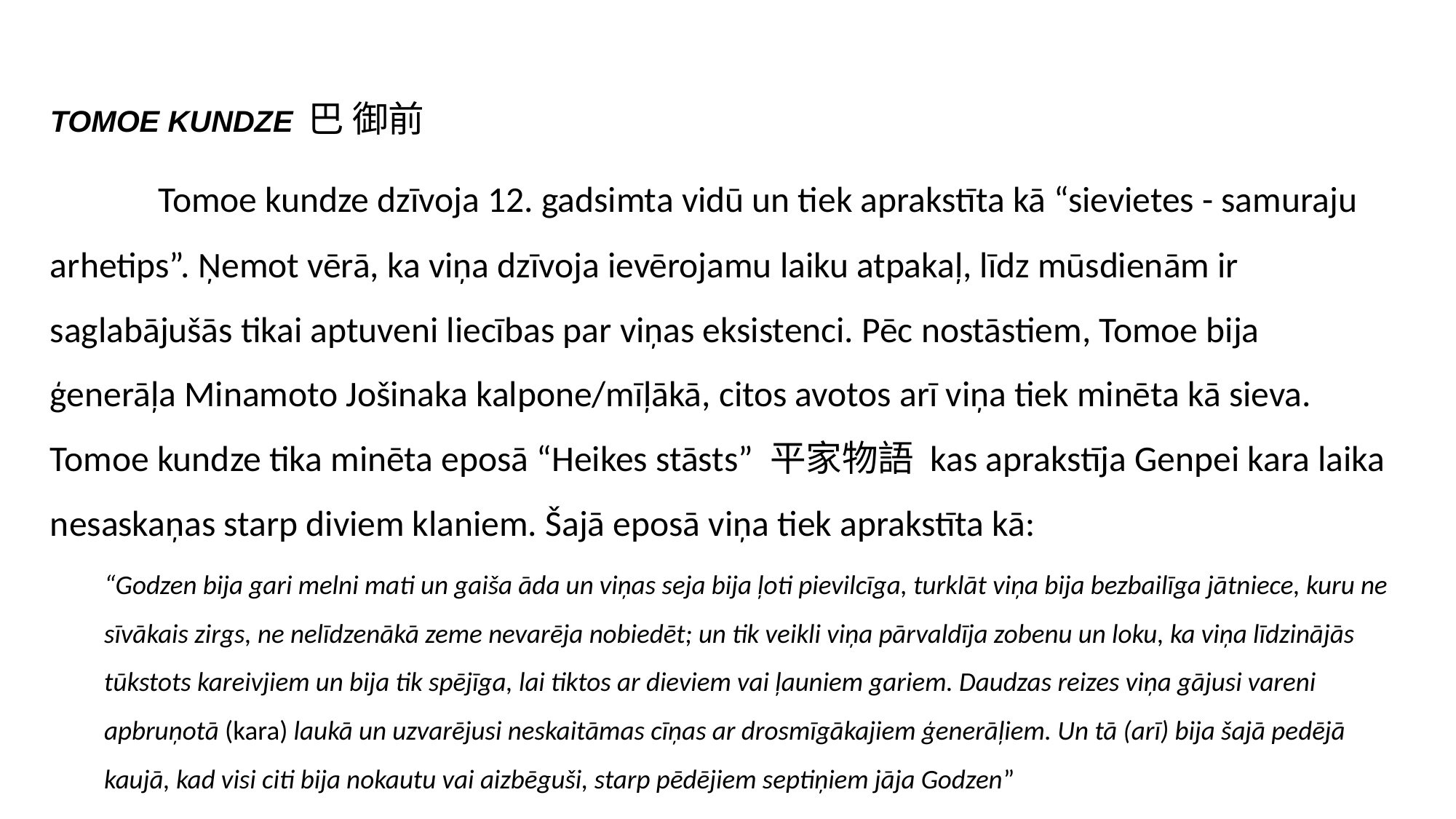

TOMOE KUNDZE 巴 御前
	Tomoe kundze dzīvoja 12. gadsimta vidū un tiek aprakstīta kā “sievietes - samuraju arhetips”. Ņemot vērā, ka viņa dzīvoja ievērojamu laiku atpakaļ, līdz mūsdienām ir saglabājušās tikai aptuveni liecības par viņas eksistenci. Pēc nostāstiem, Tomoe bija ģenerāļa Minamoto Jošinaka kalpone/mīļākā, citos avotos arī viņa tiek minēta kā sieva. Tomoe kundze tika minēta eposā “Heikes stāsts” 平家物語 kas aprakstīja Genpei kara laika nesaskaņas starp diviem klaniem. Šajā eposā viņa tiek aprakstīta kā:
“Godzen bija gari melni mati un gaiša āda un viņas seja bija ļoti pievilcīga, turklāt viņa bija bezbailīga jātniece, kuru ne sīvākais zirgs, ne nelīdzenākā zeme nevarēja nobiedēt; un tik veikli viņa pārvaldīja zobenu un loku, ka viņa līdzinājās tūkstots kareivjiem un bija tik spējīga, lai tiktos ar dieviem vai ļauniem gariem. Daudzas reizes viņa gājusi vareni apbruņotā (kara) laukā un uzvarējusi neskaitāmas cīņas ar drosmīgākajiem ģenerāļiem. Un tā (arī) bija šajā pedējā kaujā, kad visi citi bija nokautu vai aizbēguši, starp pēdējiem septiņiem jāja Godzen”